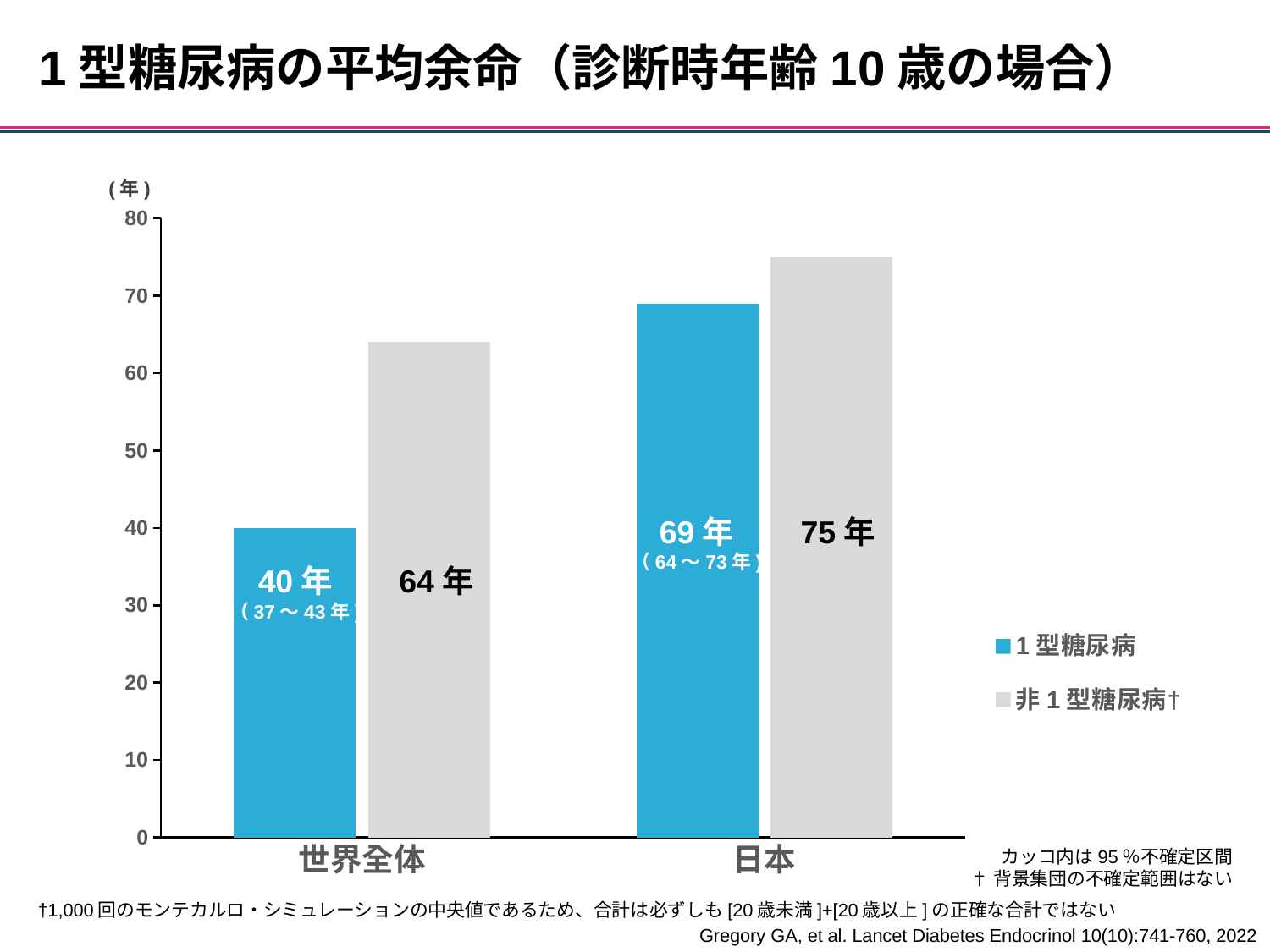

1型糖尿病の平均余命（診断時年齢10歳の場合）
(年)

### Chart

| Category | 1型糖尿病 | 非1型糖尿病† |
|---|---|---|
| 世界全体 | 40.0 | 64.0 |
| 日本 | 69.0 | 75.0 |
69年
（64～73年)
75年
40年
（37～43年)
64年
カッコ内は95％不確定区間
†背景集団の不確定範囲はない
†1,000回のモンテカルロ・シミュレーションの中央値であるため、合計は必ずしも[20歳未満]+[20歳以上]の正確な合計ではない
Gregory GA, et al. Lancet Diabetes Endocrinol 10(10):741-760, 2022